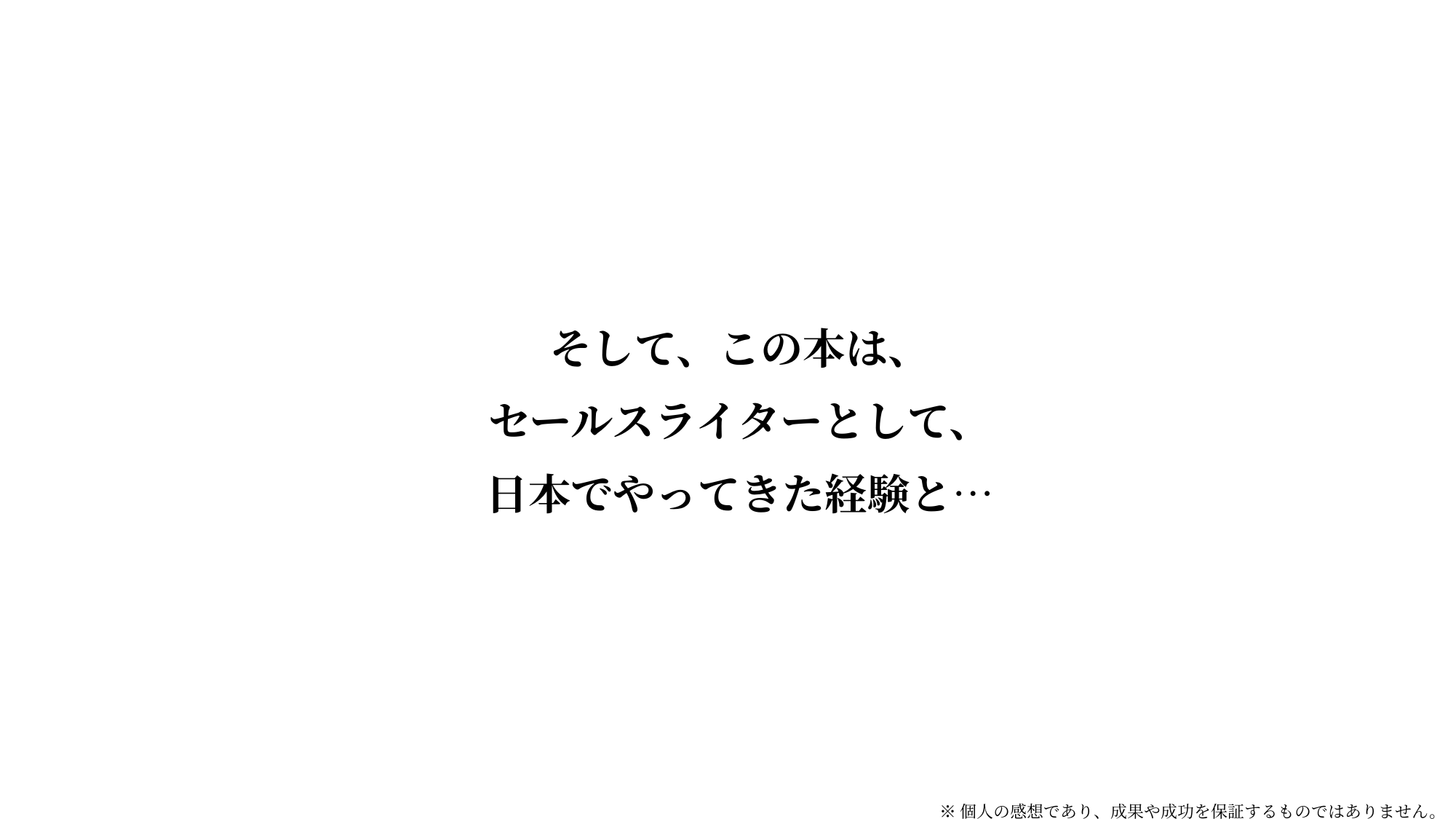

そして、この本は、
セールスライターとして、
日本でやってきた経験と…
※個人の感想であり、成果や成功を保証するものではありません。